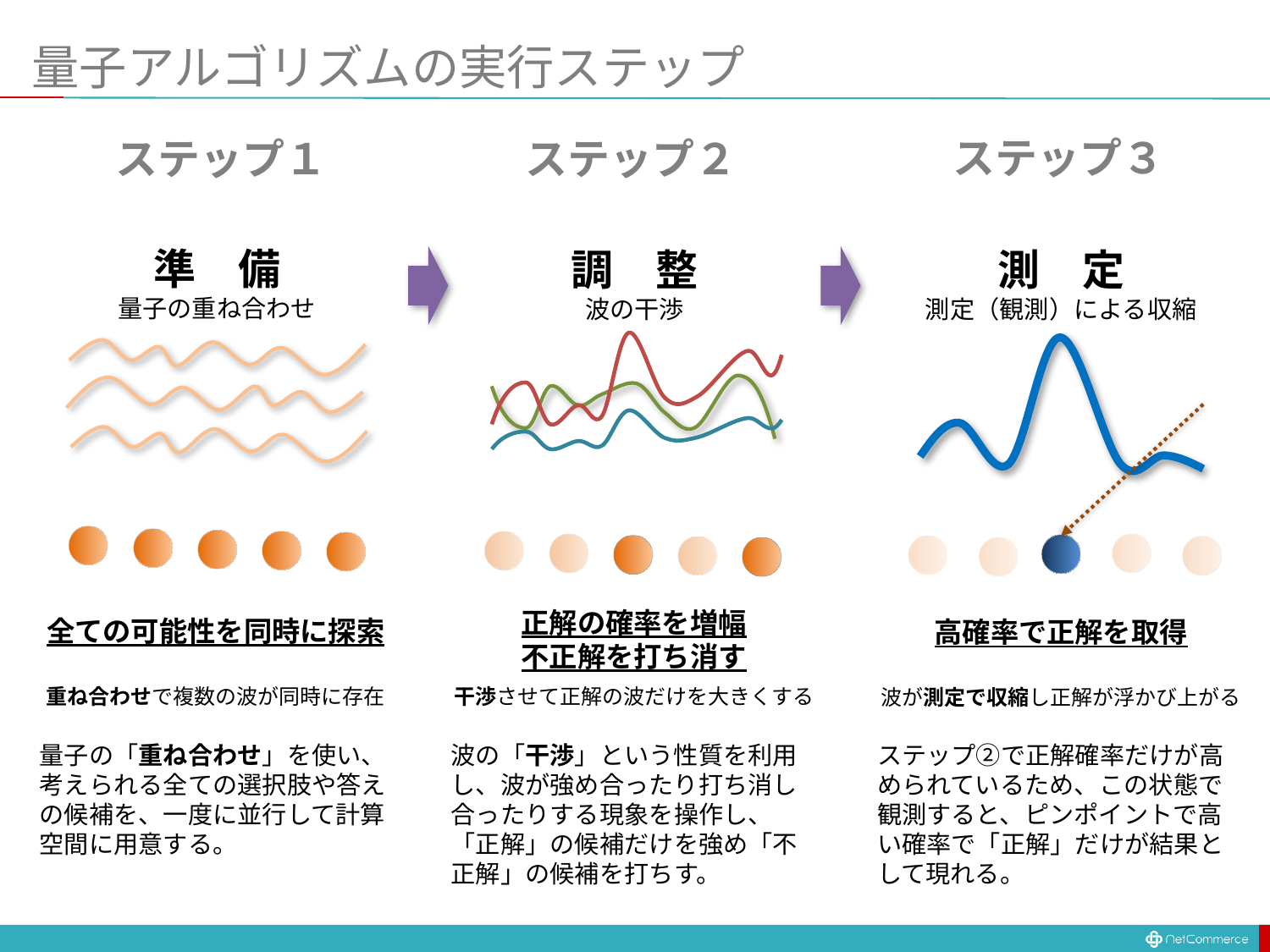

# 量子アルゴリズムの実行ステップ
ステップ３
ステップ２
ステップ１
準　備
量子の重ね合わせ
測　定
測定（観測）による収縮
調　整
波の干渉

正解の確率を増幅
不正解を打ち消す
干渉させて正解の波だけを大きくする
全ての可能性を同時に探索

重ね合わせで複数の波が同時に存在
高確率で正解を取得

波が測定で収縮し正解が浮かび上がる
量子の「重ね合わせ」を使い、考えられる全ての選択肢や答えの候補を、一度に並行して計算空間に用意する。
波の「干渉」という性質を利用し、波が強め合ったり打ち消し合ったりする現象を操作し、「正解」の候補だけを強め「不正解」の候補を打ちす。
ステップ②で正解確率だけが高められているため、この状態で観測すると、ピンポイントで高い確率で「正解」だけが結果として現れる。